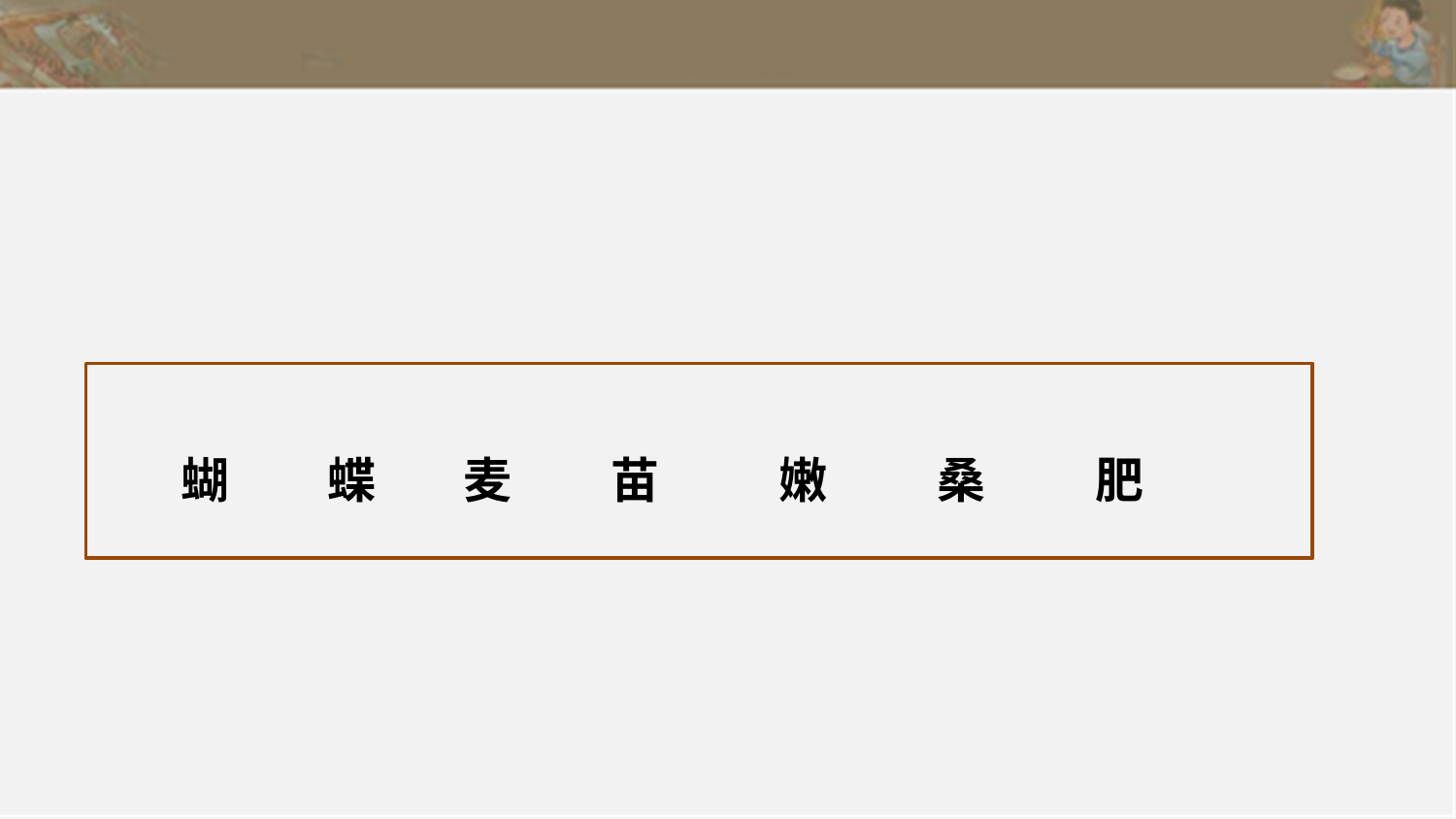

蝴         蝶        麦         苗           嫩          桑          肥